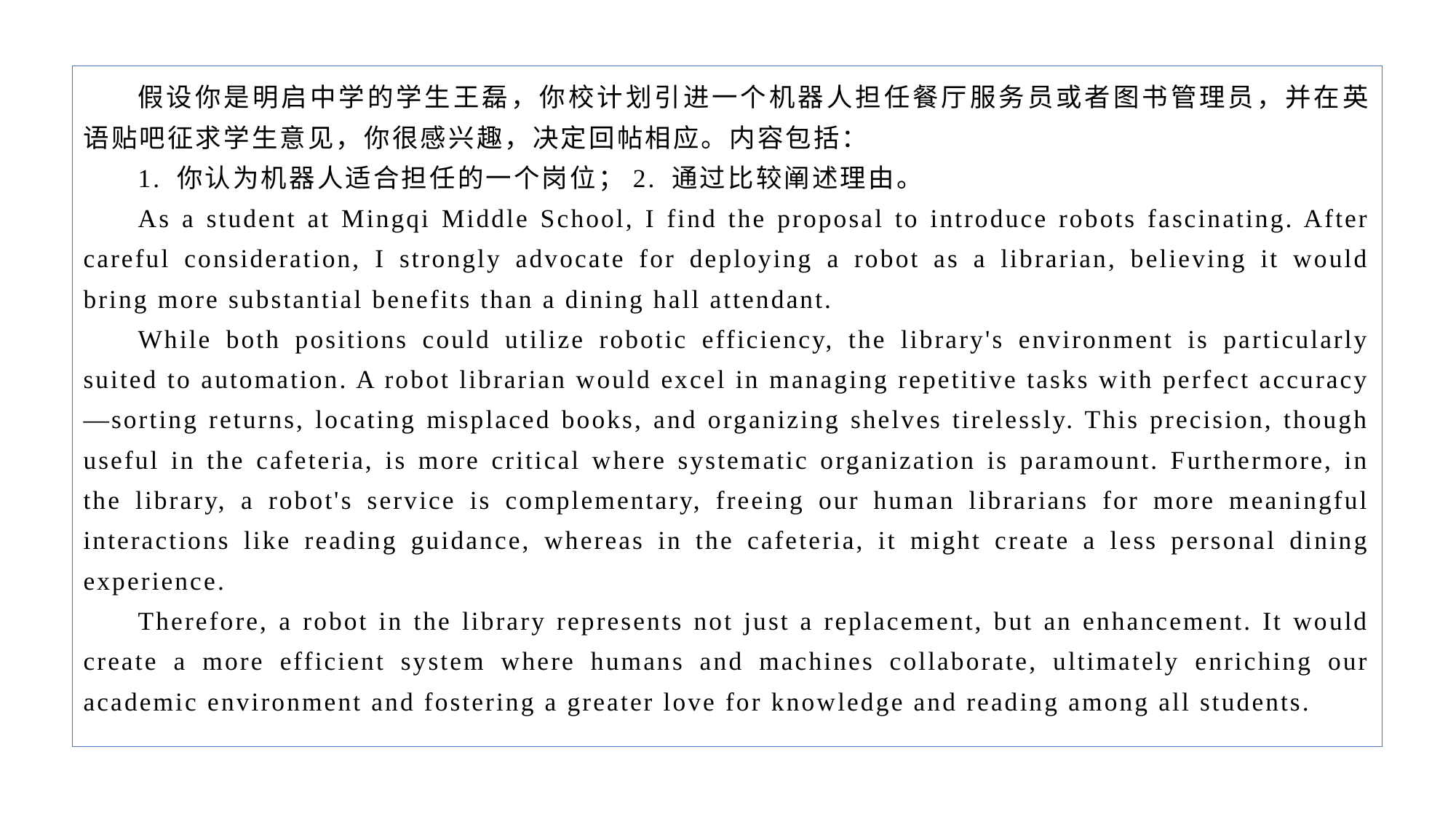

假设你是明启中学的学生王磊，你校计划引进一个机器人担任餐厅服务员或者图书管理员，并在英语贴吧征求学生意见，你很感兴趣，决定回帖相应。内容包括：
1. 你认为机器人适合担任的一个岗位；2. 通过比较阐述理由。
As a student at Mingqi Middle School, I find the proposal to introduce robots fascinating. After careful consideration, I strongly advocate for deploying a robot as a librarian, believing it would bring more substantial benefits than a dining hall attendant.
While both positions could utilize robotic efficiency, the library's environment is particularly suited to automation. A robot librarian would excel in managing repetitive tasks with perfect accuracy—sorting returns, locating misplaced books, and organizing shelves tirelessly. This precision, though useful in the cafeteria, is more critical where systematic organization is paramount. Furthermore, in the library, a robot's service is complementary, freeing our human librarians for more meaningful interactions like reading guidance, whereas in the cafeteria, it might create a less personal dining experience.
Therefore, a robot in the library represents not just a replacement, but an enhancement. It would create a more efficient system where humans and machines collaborate, ultimately enriching our academic environment and fostering a greater love for knowledge and reading among all students.